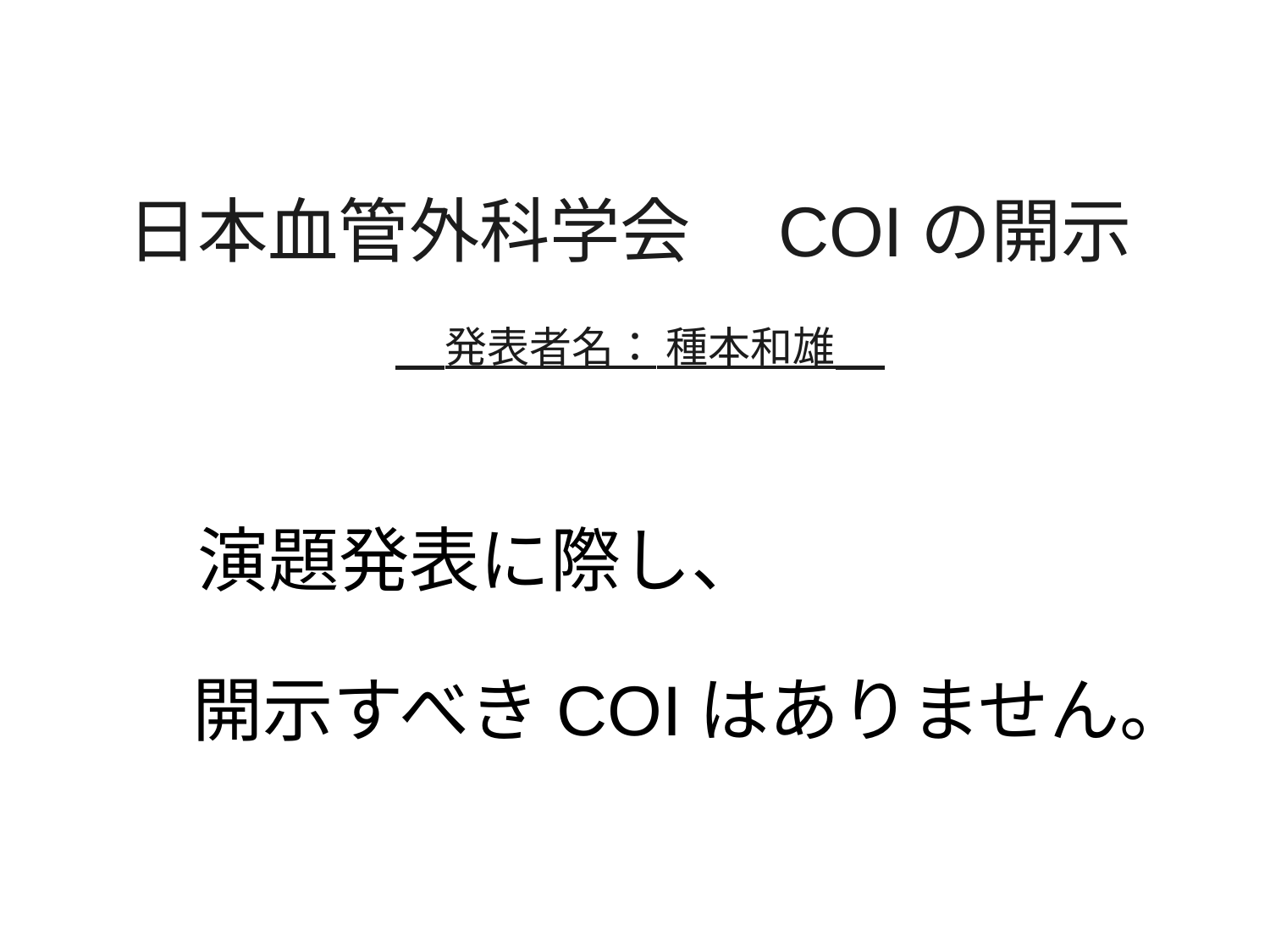

日本血管外科学会　COIの開示
　発表者名： 種本和雄

演題発表に際し、
開示すべきCOIはありません。